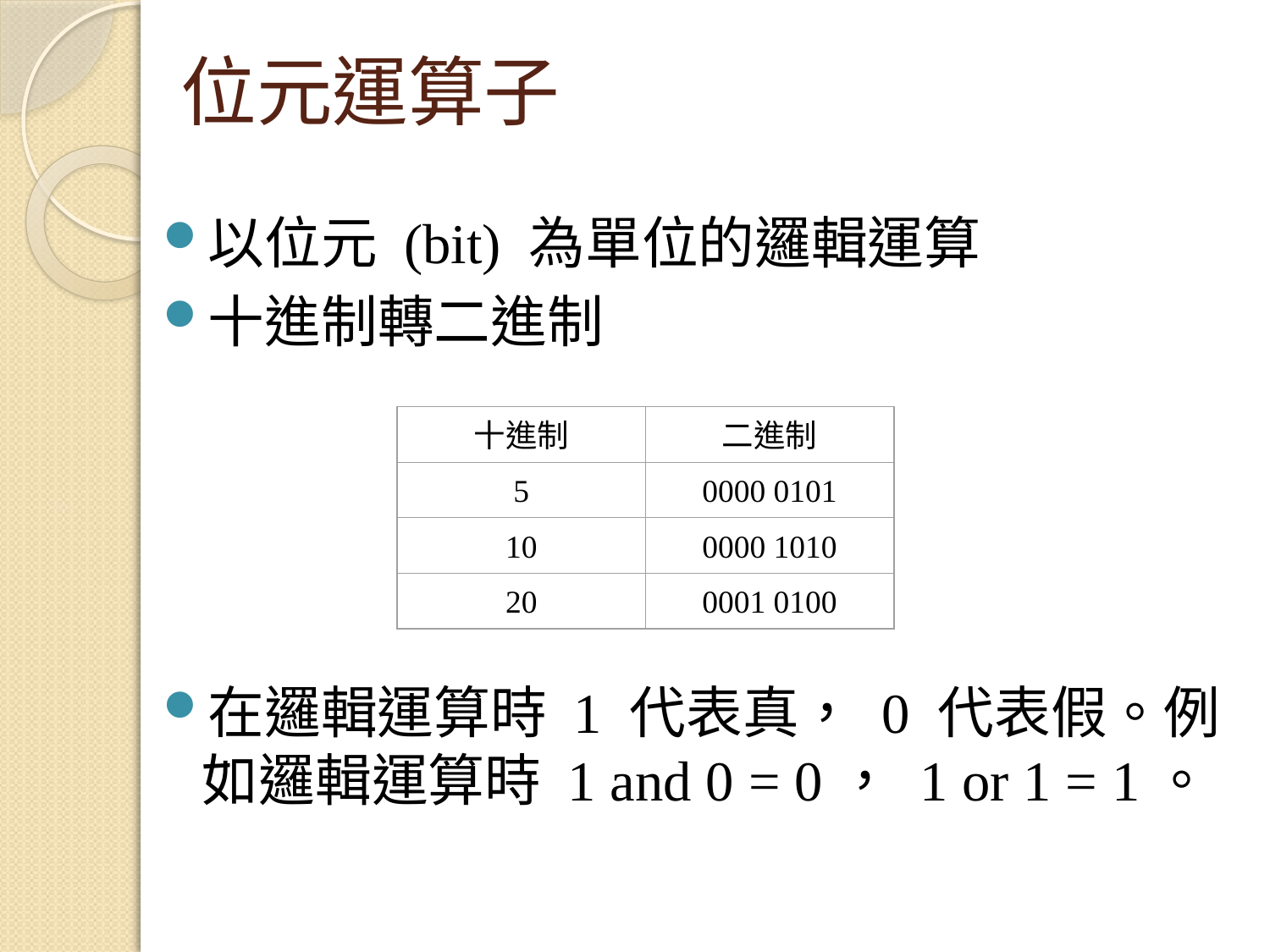

# 位元運算子
以位元 (bit) 為單位的邏輯運算
十進制轉二進制

在邏輯運算時 1 代表真， 0 代表假。例如邏輯運算時 1 and 0 = 0， 1 or 1 = 1。

十進制

二進制

5

0000 0101

10

0000 1010

20

0001 0100